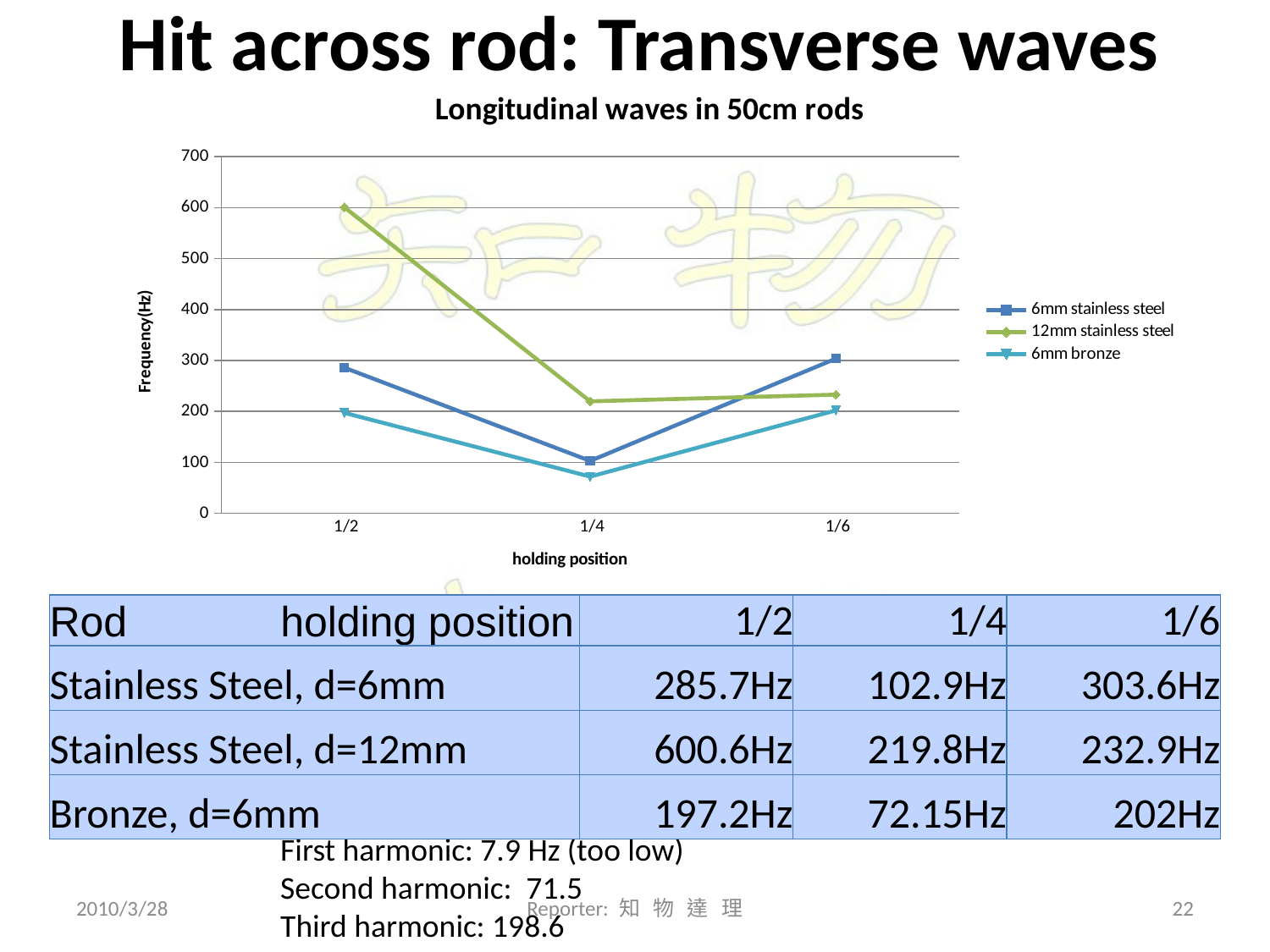

# Hit across rod: Transverse waves

### Chart: Longitudinal waves in 50cm rods

| Category |  |  |  |
|---|---|---|---|
| 0.5 | 285.7 | 600.6 | 197.2 |
| 0.25 | 102.9 | 219.8 | 72.14999999999999 |
| 0.16666666666666666 | 303.6 | 232.9 | 202.0 |
| Rod holding position | 1/2 | 1/4 | 1/6 |
| --- | --- | --- | --- |
| Stainless Steel, d=6mm | 285.7Hz | 102.9Hz | 303.6Hz |
| Stainless Steel, d=12mm | 600.6Hz | 219.8Hz | 232.9Hz |
| Bronze, d=6mm | 197.2Hz | 72.15Hz | 202Hz |
501cm bronze rod:
First harmonic: 7.9 Hz (too low)
Second harmonic:  71.5
Third harmonic: 198.6
2010/3/28
Reporter: 知  物  達  理
22